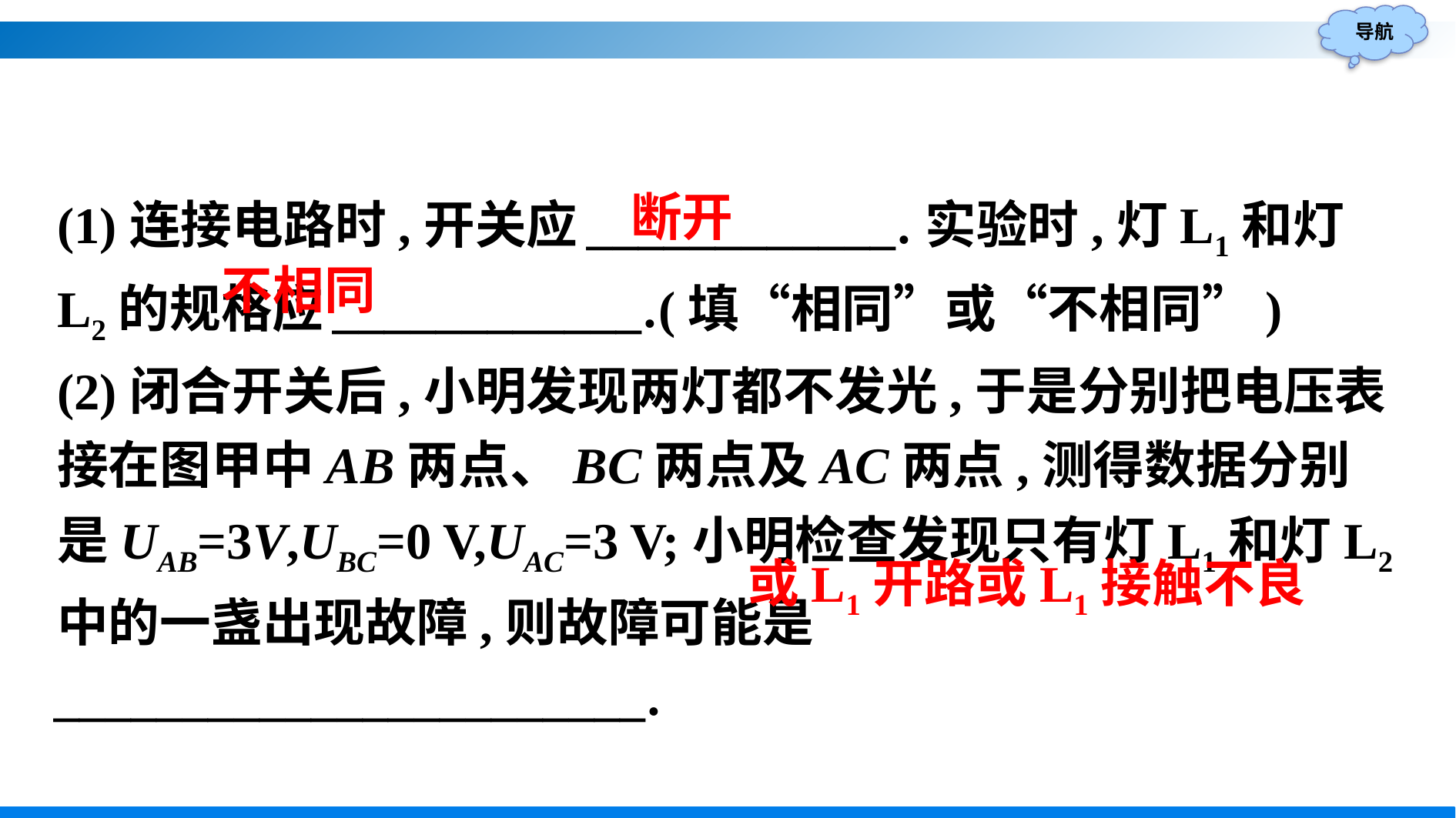

(1)连接电路时,开关应____________.实验时,灯L1和灯L2的规格应____________.(填“相同”或“不相同”)
(2)闭合开关后,小明发现两灯都不发光,于是分别把电压表接在图甲中AB两点、BC两点及AC两点,测得数据分别是UAB=3V,UBC=0 V,UAC=3 V;小明检查发现只有灯L1和灯L2中的一盏出现故障,则故障可能是_______________________.
断开
不相同
或L1开路或L1接触不良